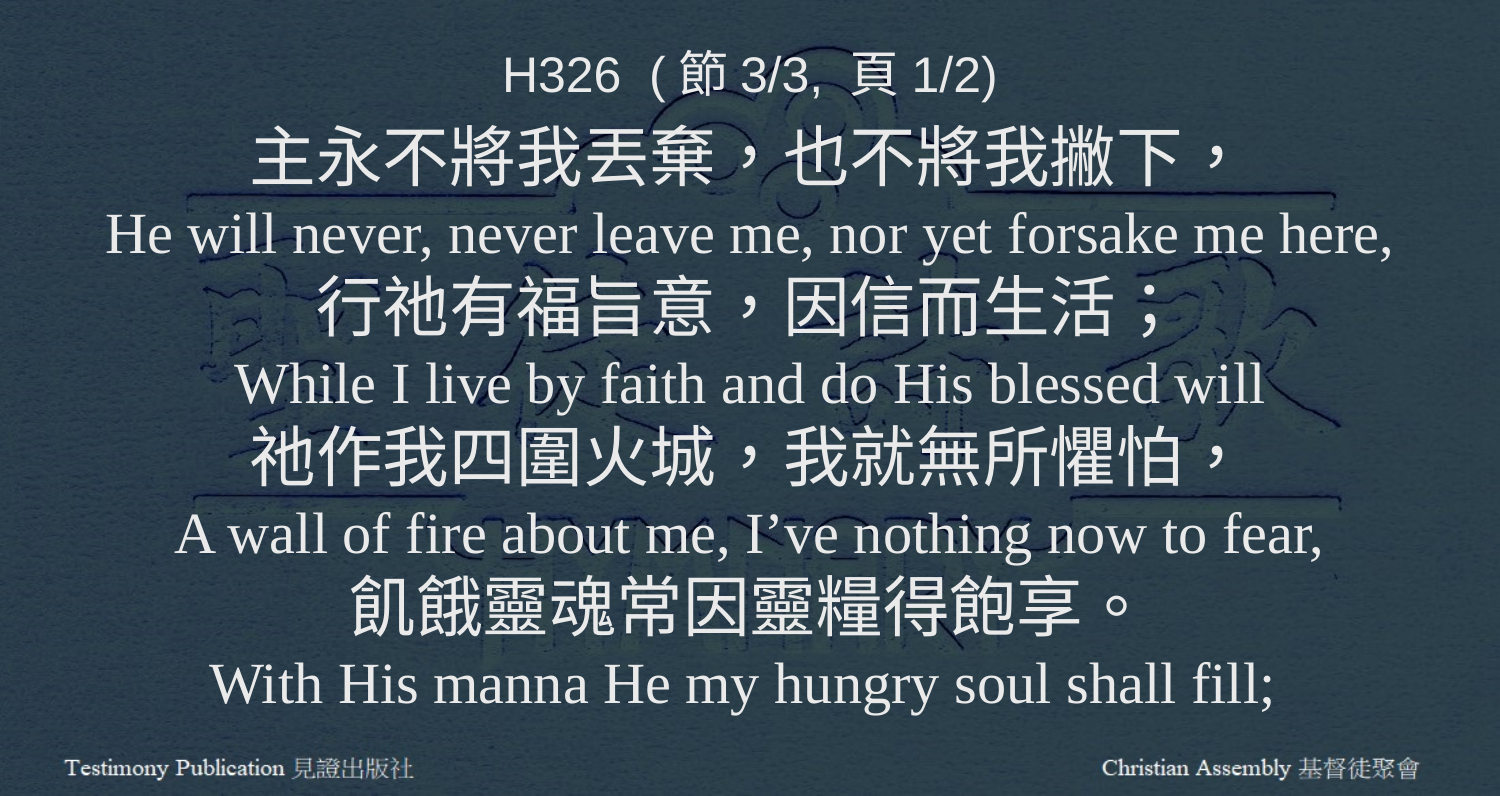

H326  (節3/3, 頁1/2)
主永不將我丟棄，也不將我撇下，
He will never, never leave me, nor yet forsake me here,
行祂有福旨意，因信而生活；
While I live by faith and do His blessed will
祂作我四圍火城，我就無所懼怕，
A wall of fire about me, I’ve nothing now to fear,
飢餓靈魂常因靈糧得飽享。
With His manna He my hungry soul shall fill;